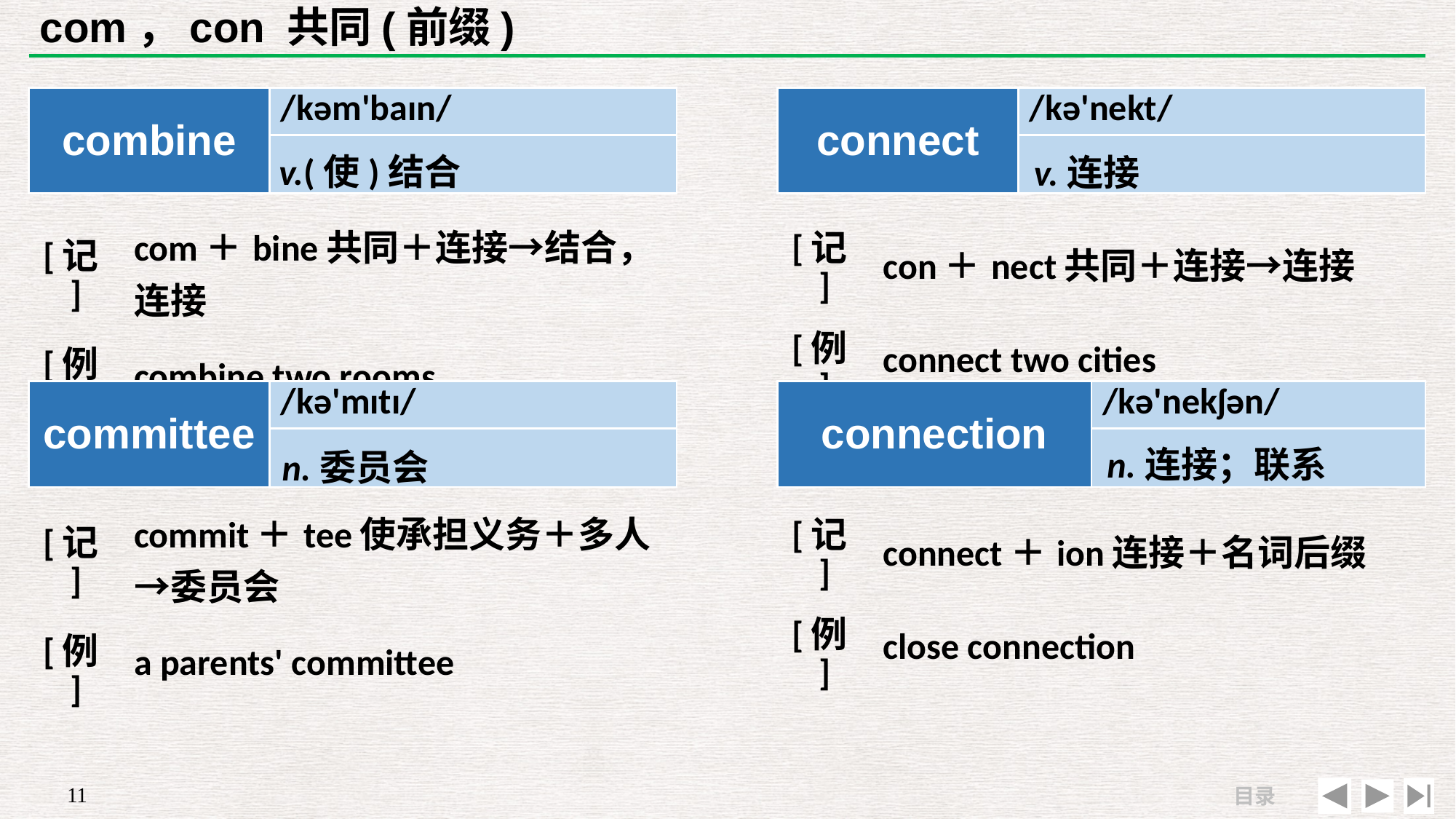

# com，con 共同(前缀)

| combine | /kəm'baɪn/ |
| --- | --- |
|  |  |
| connect | /kə'nekt/ |
| --- | --- |
|  |  |
v.(使)结合
v.连接
| [记] | com＋bine共同＋连接→结合， 连接 |
| --- | --- |
| [例] | combine two rooms |
| [记] | con＋nect共同＋连接→连接 |
| --- | --- |
| [例] | connect two cities |
| committee | /kə'mɪtɪ/ |
| --- | --- |
|  |  |
| connection | /kə'nekʃən/ |
| --- | --- |
|  |  |
n.连接；联系
n.委员会
| [记] | commit＋tee使承担义务＋多人→委员会 |
| --- | --- |
| [例] | a parents' committee |
| [记] | connect＋ion连接＋名词后缀 |
| --- | --- |
| [例] | close connection |